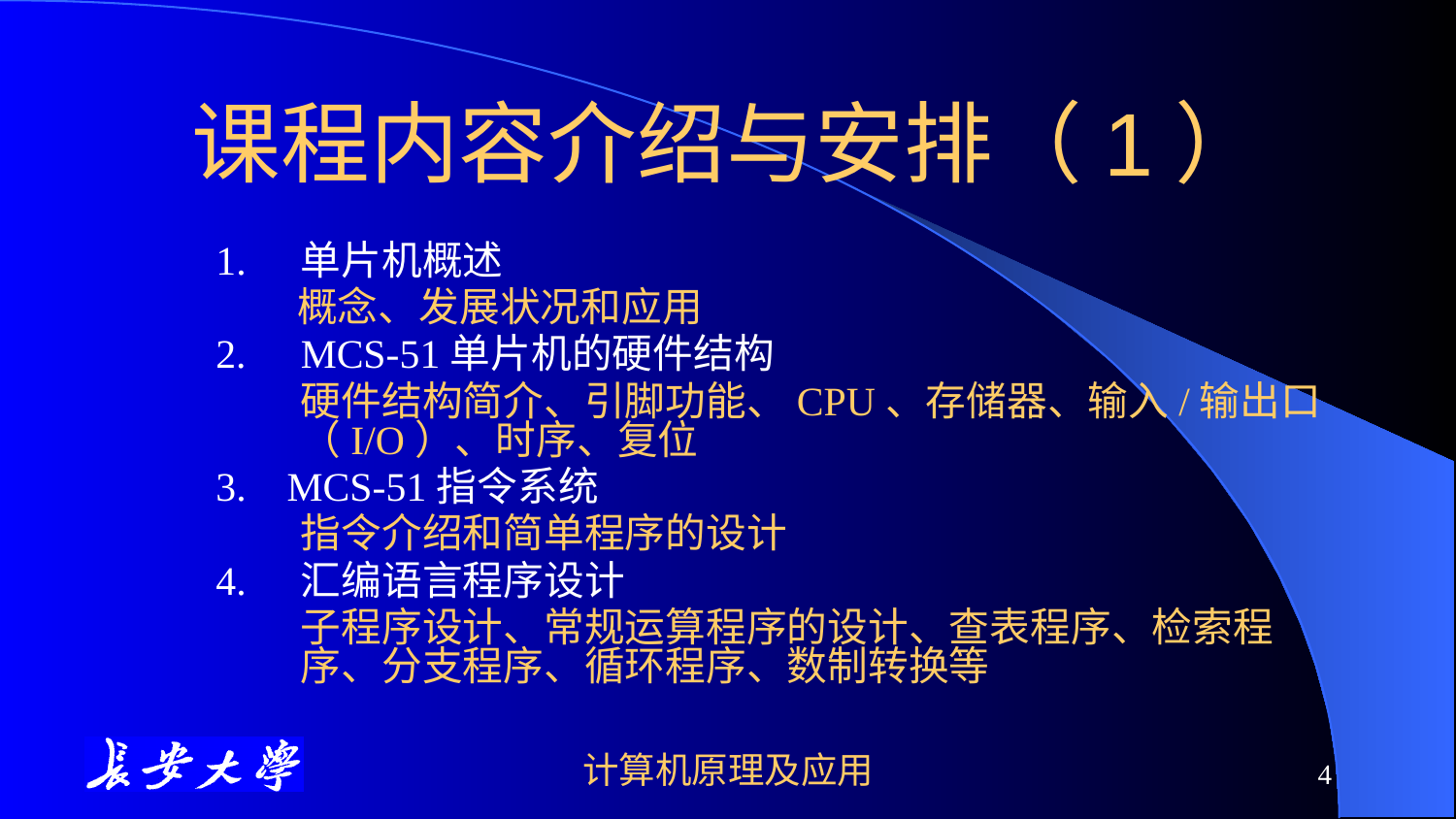

# 课程内容介绍与安排（1）
1.	单片机概述
        概念、发展状况和应用
MCS-51单片机的硬件结构
	硬件结构简介、引脚功能、CPU、存储器、输入/输出口（I/O）、时序、复位
3.    MCS-51指令系统
	指令介绍和简单程序的设计
4.	汇编语言程序设计
	子程序设计、常规运算程序的设计、查表程序、检索程序、分支程序、循环程序、数制转换等
计算机原理及应用
4